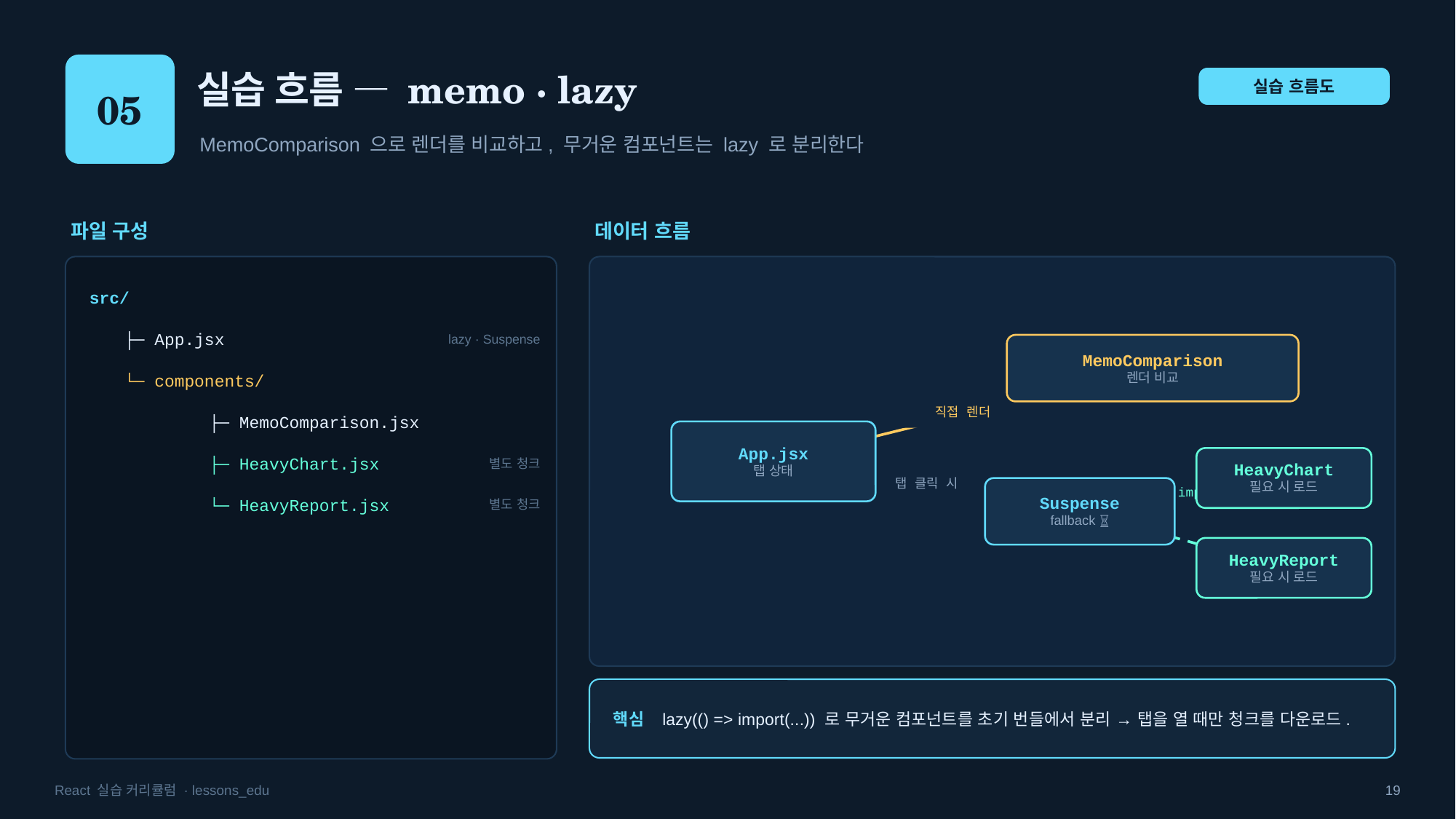

05
실습 흐름 — memo · lazy
실습 흐름도
MemoComparison 으로 렌더를 비교하고, 무거운 컴포넌트는 lazy 로 분리한다
파일 구성
데이터 흐름

src/
├─ App.jsx
lazy · Suspense

MemoComparison
렌더 비교
└─ components/
직접 렌더
     ├─ MemoComparison.jsx

App.jsx
탭 상태
     ├─ HeavyChart.jsx
별도 청크

HeavyChart
필요 시 로드
탭 클릭 시
lazy import

Suspense
fallback ⏳
     └─ HeavyReport.jsx
별도 청크

HeavyReport
필요 시 로드

핵심   lazy(() => import(...)) 로 무거운 컴포넌트를 초기 번들에서 분리 → 탭을 열 때만 청크를 다운로드.
React 실습 커리큘럼 · lessons_edu
19